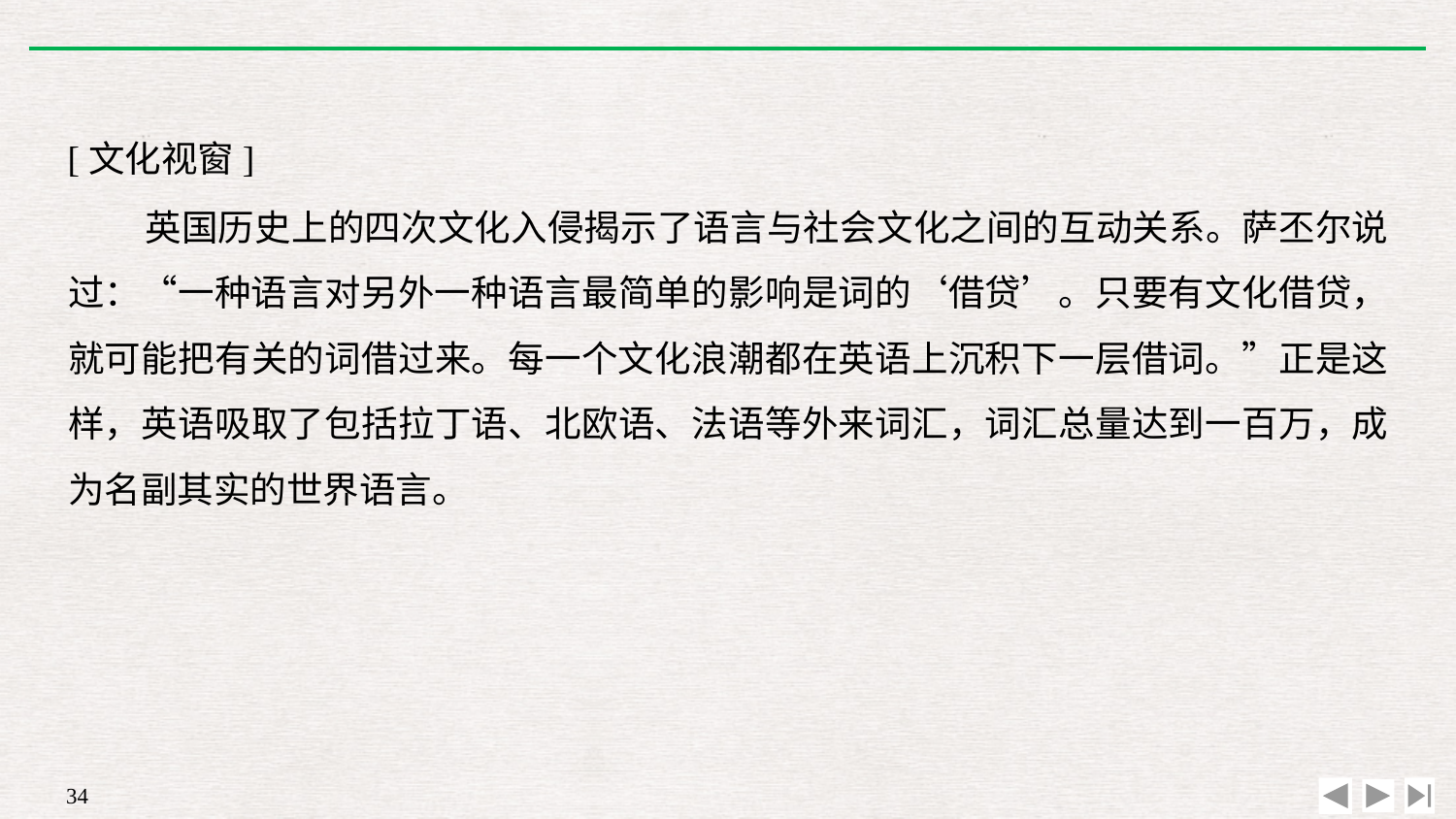

[文化视窗]
英国历史上的四次文化入侵揭示了语言与社会文化之间的互动关系。萨丕尔说过：“一种语言对另外一种语言最简单的影响是词的‘借贷’。只要有文化借贷，就可能把有关的词借过来。每一个文化浪潮都在英语上沉积下一层借词。”正是这样，英语吸取了包括拉丁语、北欧语、法语等外来词汇，词汇总量达到一百万，成为名副其实的世界语言。